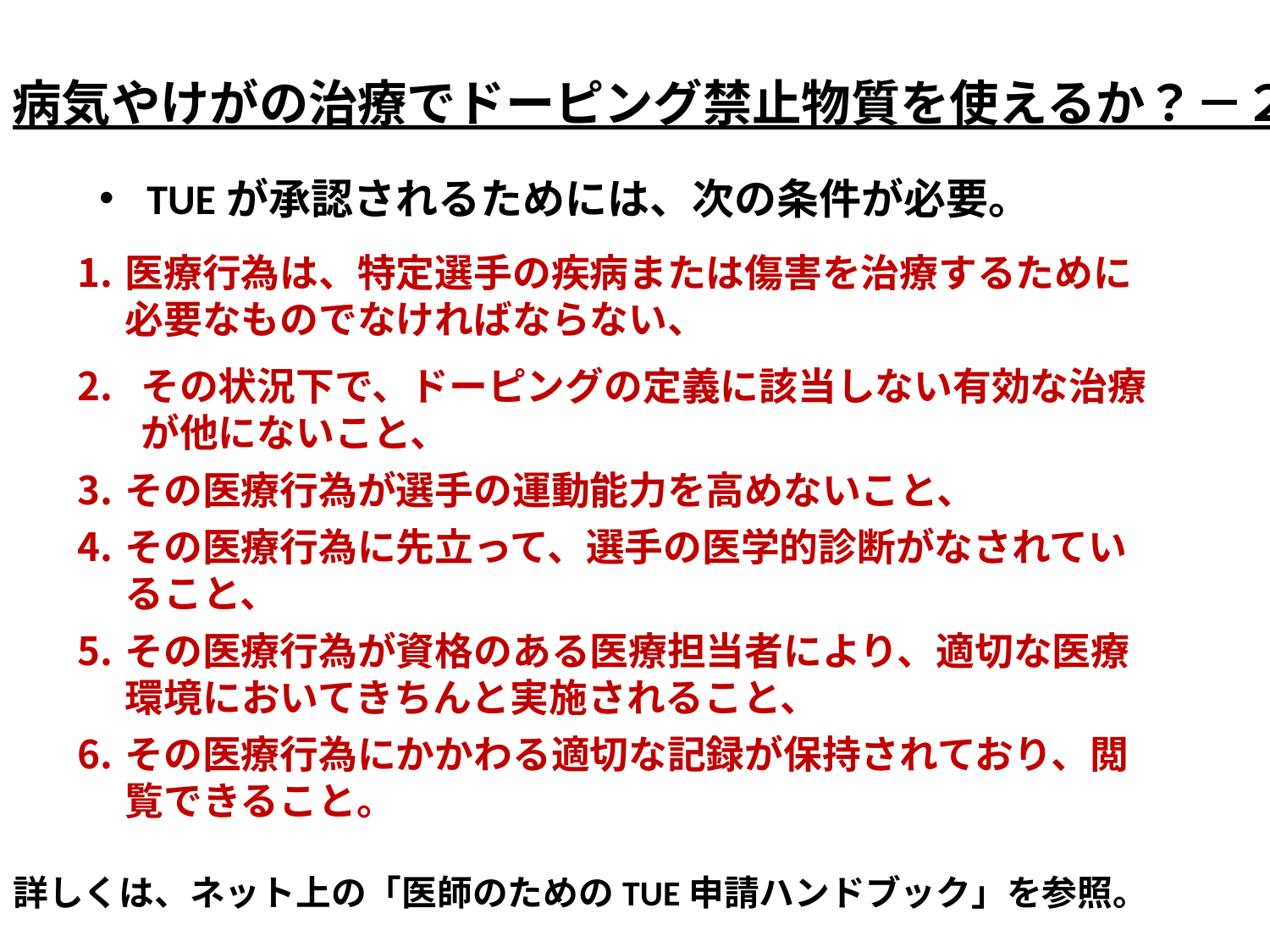

病気やけがの治療でドーピング禁止物質を使えるか？－２
TUEが承認されるためには、次の条件が必要。
医療行為は、特定選手の疾病または傷害を治療するために必要なものでなければならない、
その状況下で、ドーピングの定義に該当しない有効な治療が他にないこと、
その医療行為が選手の運動能力を高めないこと、
その医療行為に先立って、選手の医学的診断がなされていること、
その医療行為が資格のある医療担当者により、適切な医療環境においてきちんと実施されること、
その医療行為にかかわる適切な記録が保持されており、閲覧できること。
詳しくは、ネット上の「医師のためのTUE申請ハンドブック」を参照。